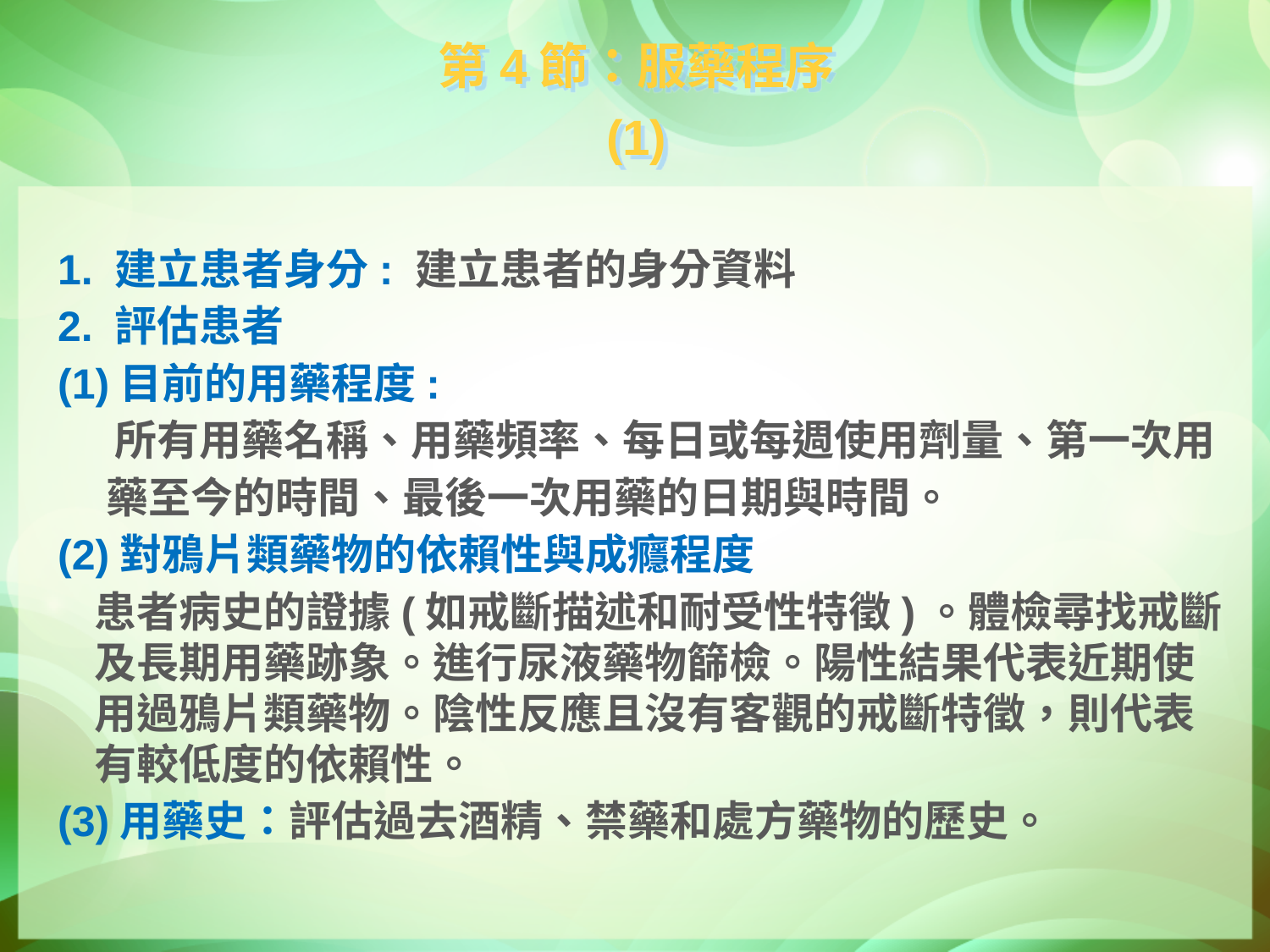

第4節：服藥程序 (1)
1. 建立患者身分: 建立患者的身分資料
2. 評估患者
(1)目前的用藥程度:
	 所有用藥名稱、用藥頻率、每日或每週使用劑量、第一次用
    藥至今的時間、最後一次用藥的日期與時間。
(2)對鴉片類藥物的依賴性與成癮程度
	患者病史的證據(如戒斷描述和耐受性特徵)。體檢尋找戒斷及長期用藥跡象。進行尿液藥物篩檢。陽性結果代表近期使用過鴉片類藥物。陰性反應且沒有客觀的戒斷特徵，則代表有較低度的依賴性。
(3)用藥史：評估過去酒精、禁藥和處方藥物的歷史。